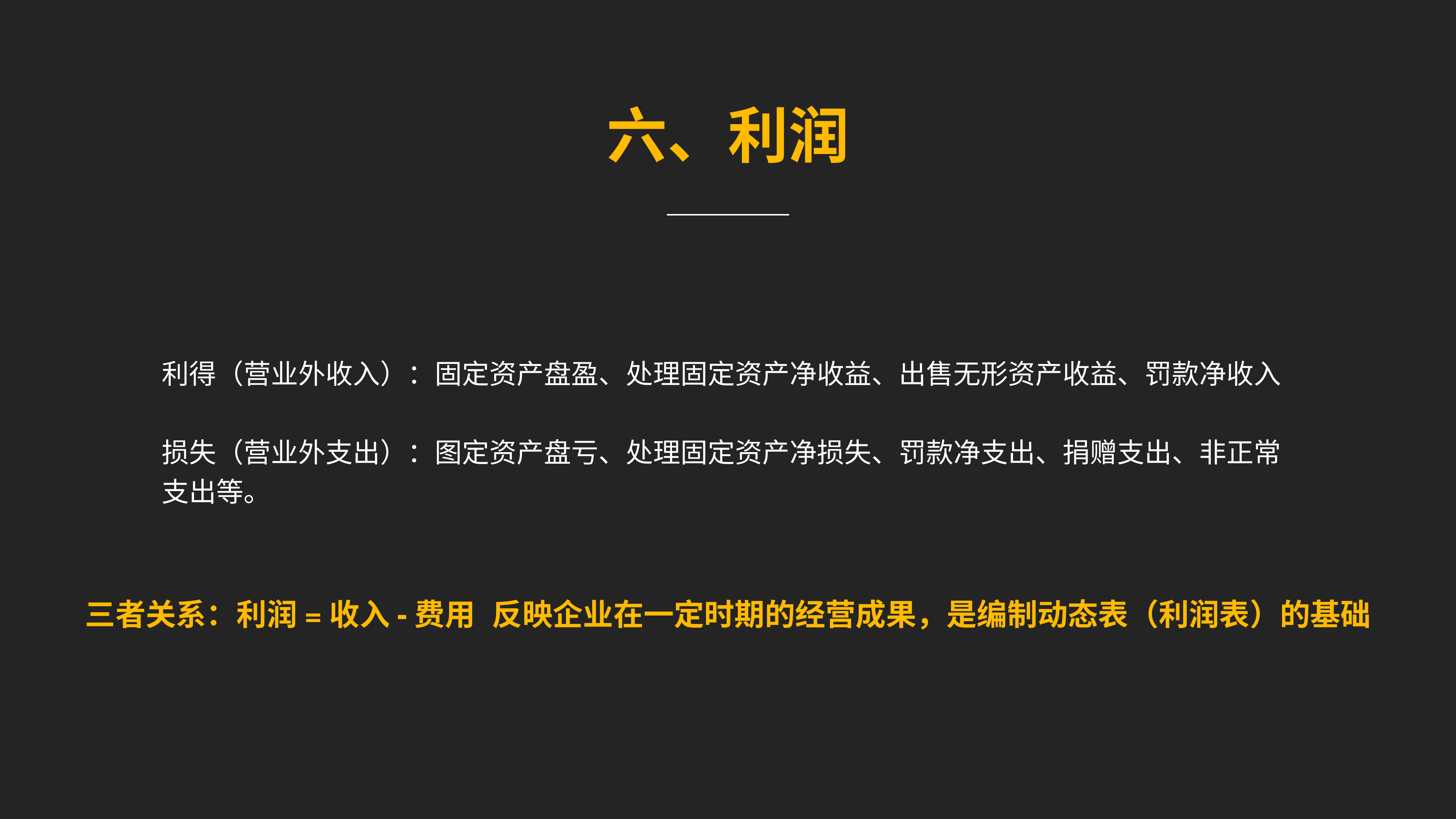

六、利润

利得（营业外收入）：固定资产盘盈、处理固定资产净收益、出售无形资产收益、罚款净收入

损失（营业外支出）：图定资产盘亏、处理固定资产净损失、罚款净支出、捐赠支出、非正常支出等。
三者关系：利润=收入-费用  反映企业在一定时期的经营成果，是编制动态表（利润表）的基础